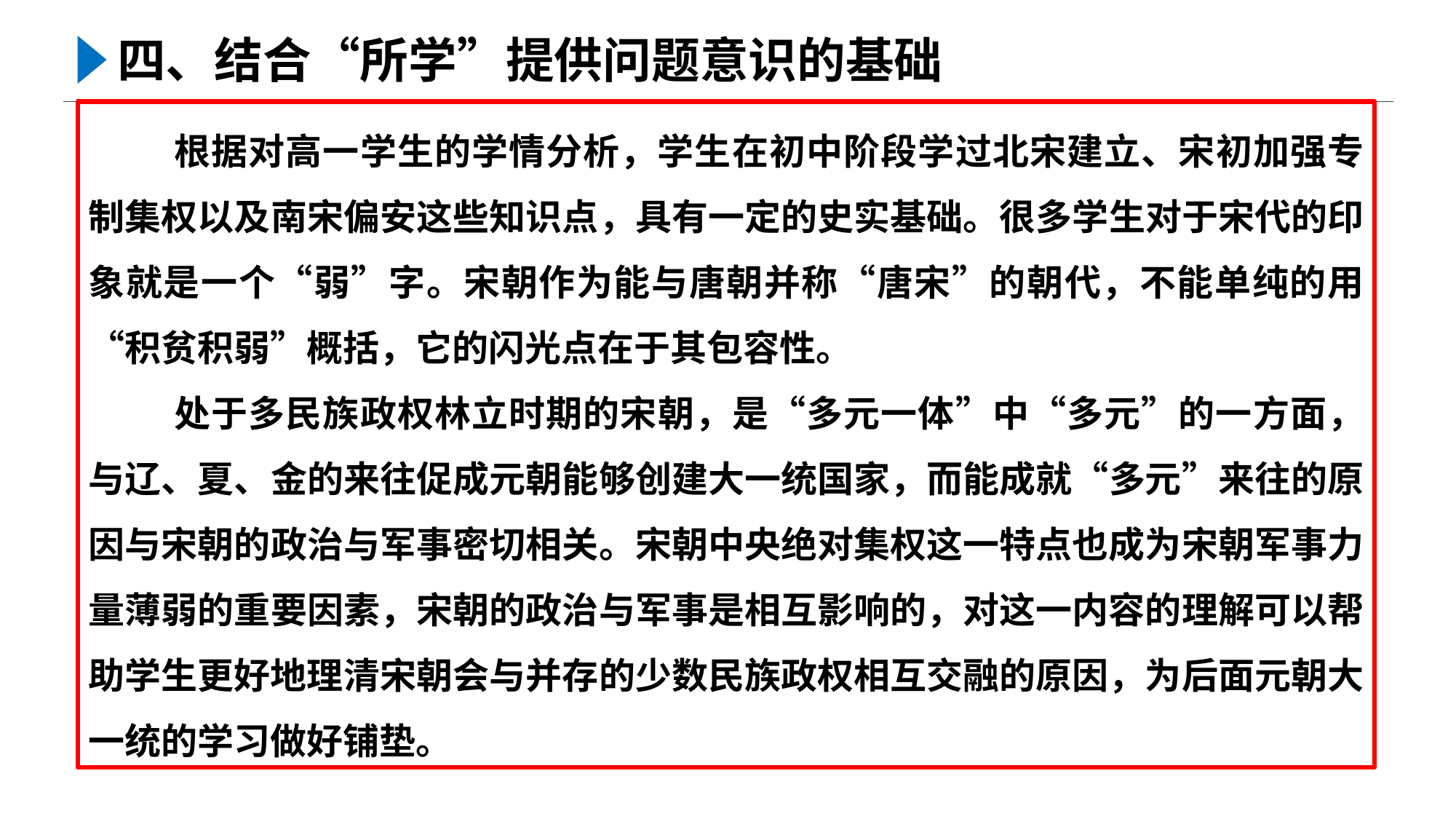

四、结合“所学”提供问题意识的基础

根据对高一学生的学情分析，学生在初中阶段学过北宋建立、宋初加强专制集权以及南宋偏安这些知识点，具有一定的史实基础。很多学生对于宋代的印象就是一个“弱”字。宋朝作为能与唐朝并称“唐宋”的朝代，不能单纯的用“积贫积弱”概括，它的闪光点在于其包容性。
处于多民族政权林立时期的宋朝，是“多元一体”中“多元”的一方面，与辽、夏、金的来往促成元朝能够创建大一统国家，而能成就“多元”来往的原因与宋朝的政治与军事密切相关。宋朝中央绝对集权这一特点也成为宋朝军事力量薄弱的重要因素，宋朝的政治与军事是相互影响的，对这一内容的理解可以帮助学生更好地理清宋朝会与并存的少数民族政权相互交融的原因，为后面元朝大一统的学习做好铺垫。